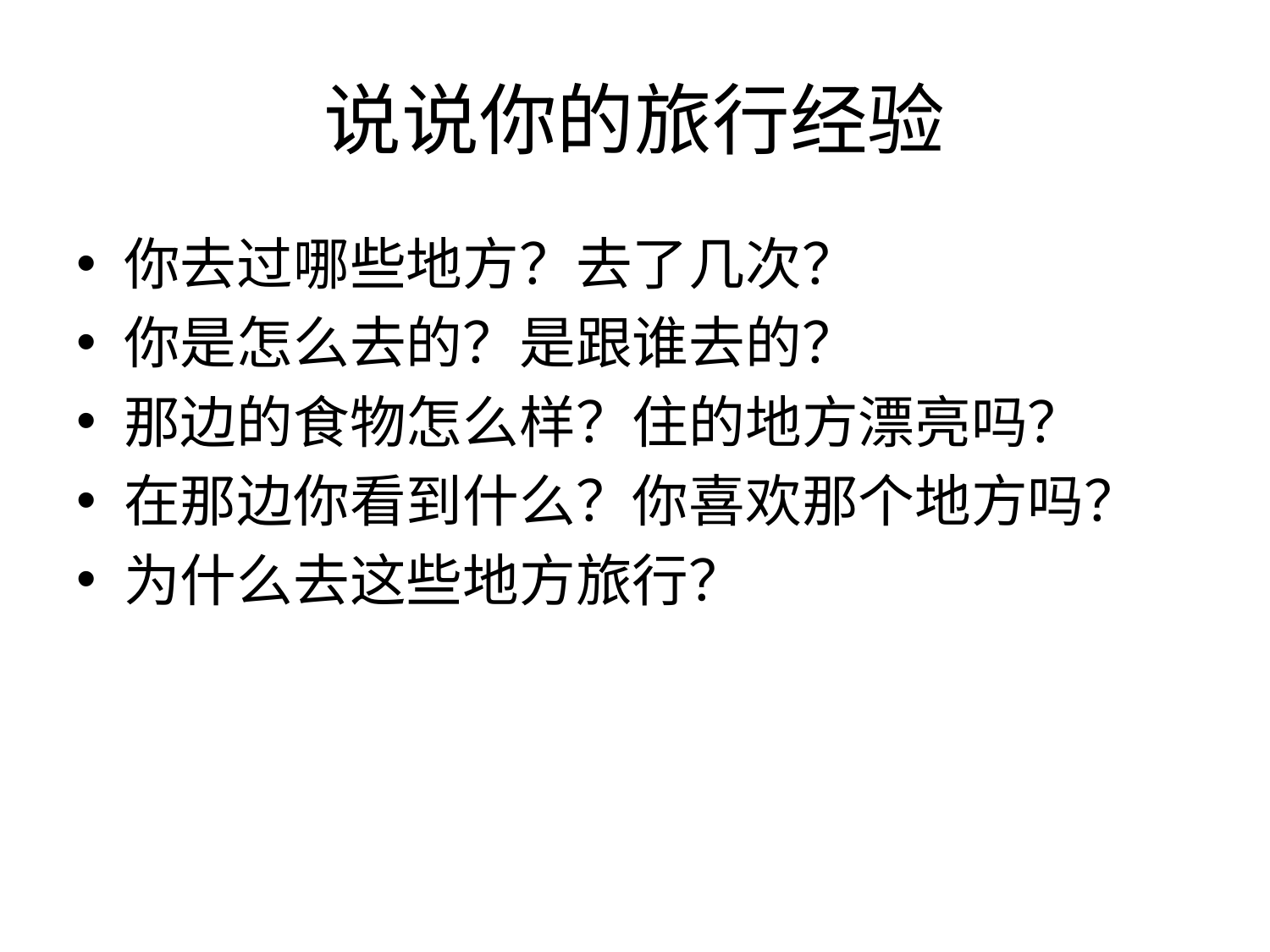

# 说说你的旅行经验
你去过哪些地方？去了几次？
你是怎么去的？是跟谁去的？
那边的食物怎么样？住的地方漂亮吗？
在那边你看到什么？你喜欢那个地方吗？
为什么去这些地方旅行？